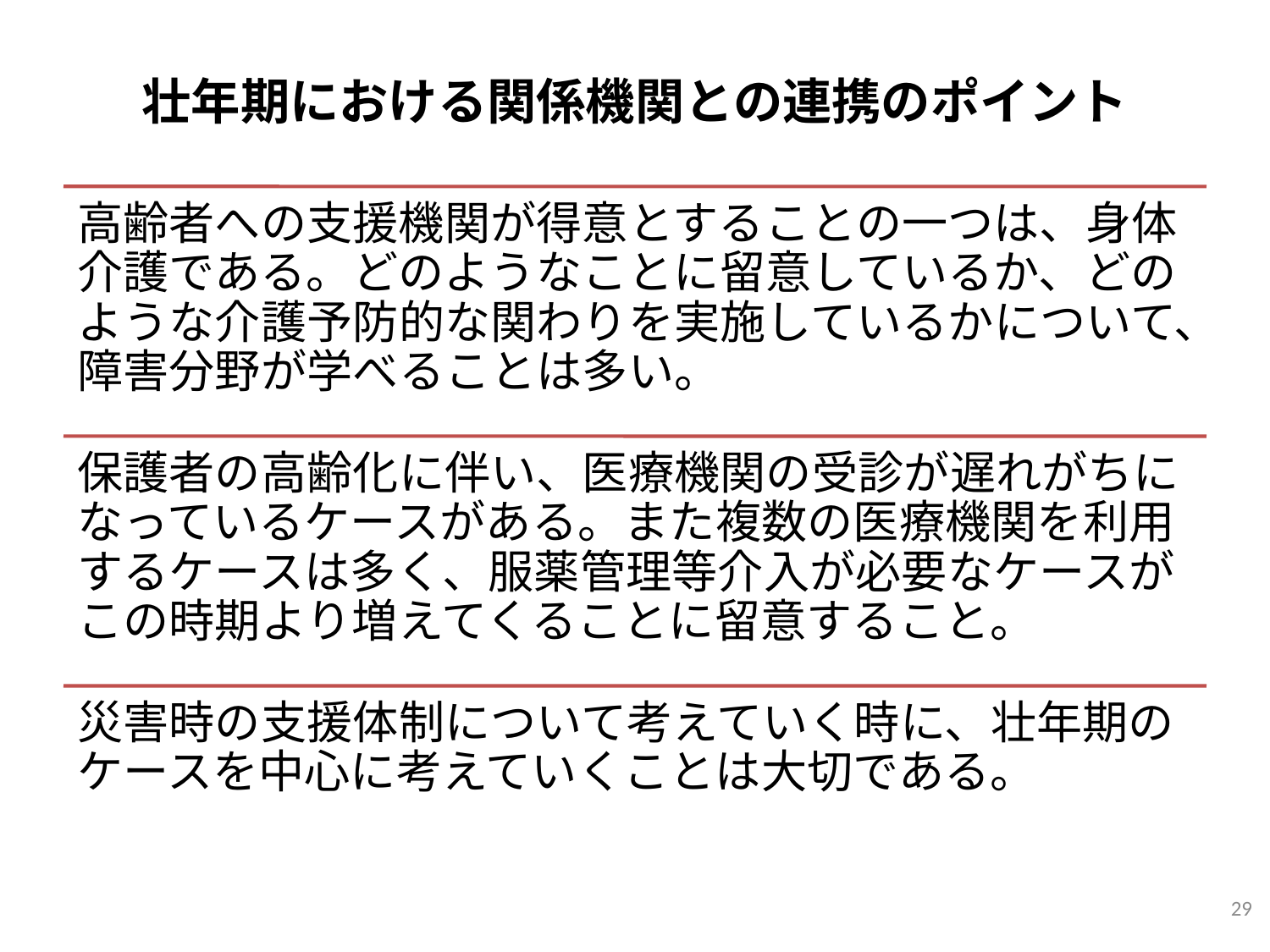

# 壮年期における関係機関との連携のポイント
高齢者への支援機関が得意とすることの一つは、身体介護である。どのようなことに留意しているか、どのような介護予防的な関わりを実施しているかについて、障害分野が学べることは多い。
保護者の高齢化に伴い、医療機関の受診が遅れがちになっているケースがある。また複数の医療機関を利用するケースは多く、服薬管理等介入が必要なケースがこの時期より増えてくることに留意すること。
災害時の支援体制について考えていく時に、壮年期のケースを中心に考えていくことは大切である。
29